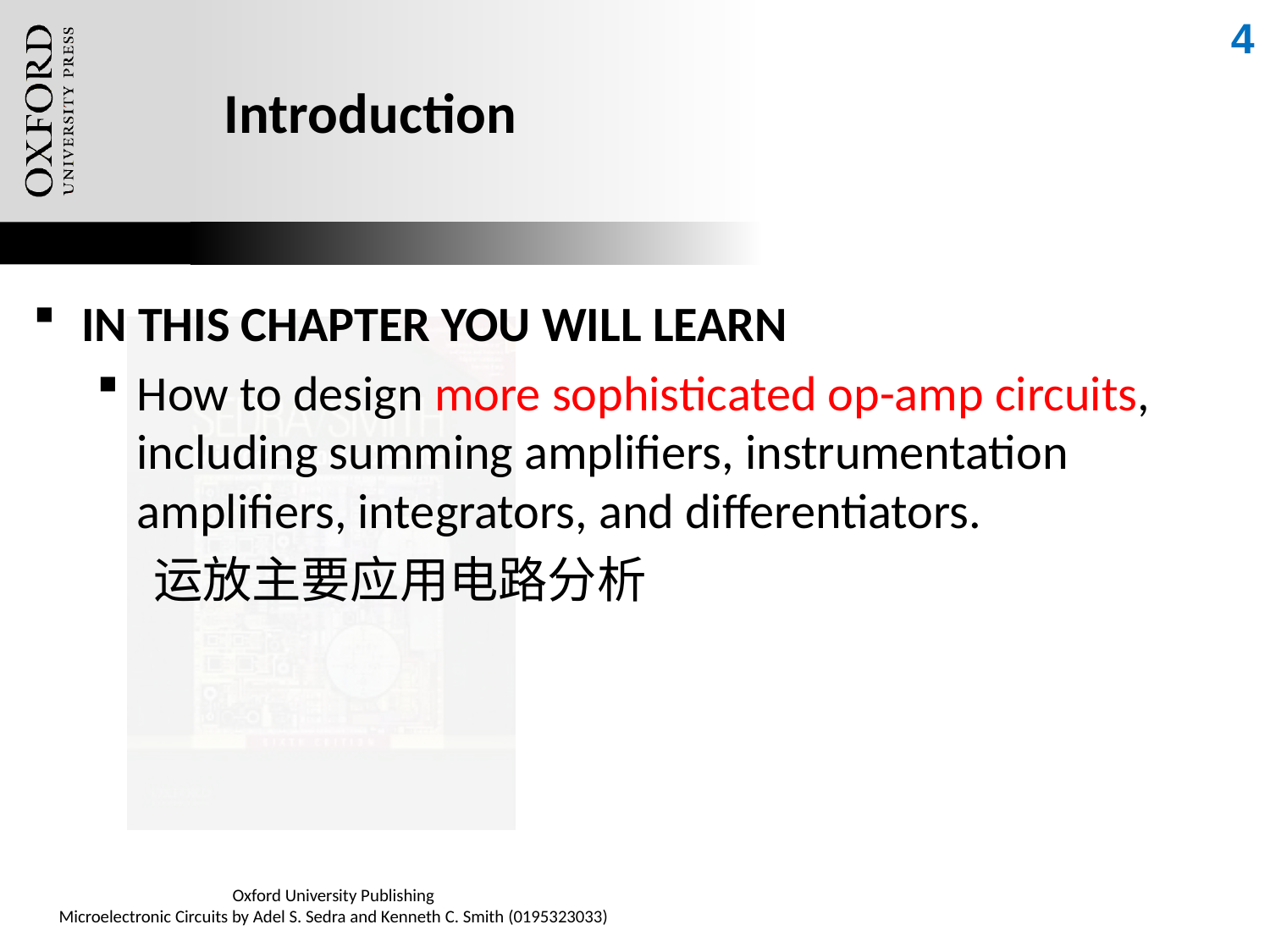

4
# Introduction
IN THIS CHAPTER YOU WILL LEARN
How to design more sophisticated op-amp circuits, including summing amplifiers, instrumentation amplifiers, integrators, and differentiators.
    运放主要应用电路分析

Oxford University Publishing
Microelectronic Circuits by Adel S. Sedra and Kenneth C. Smith (0195323033)